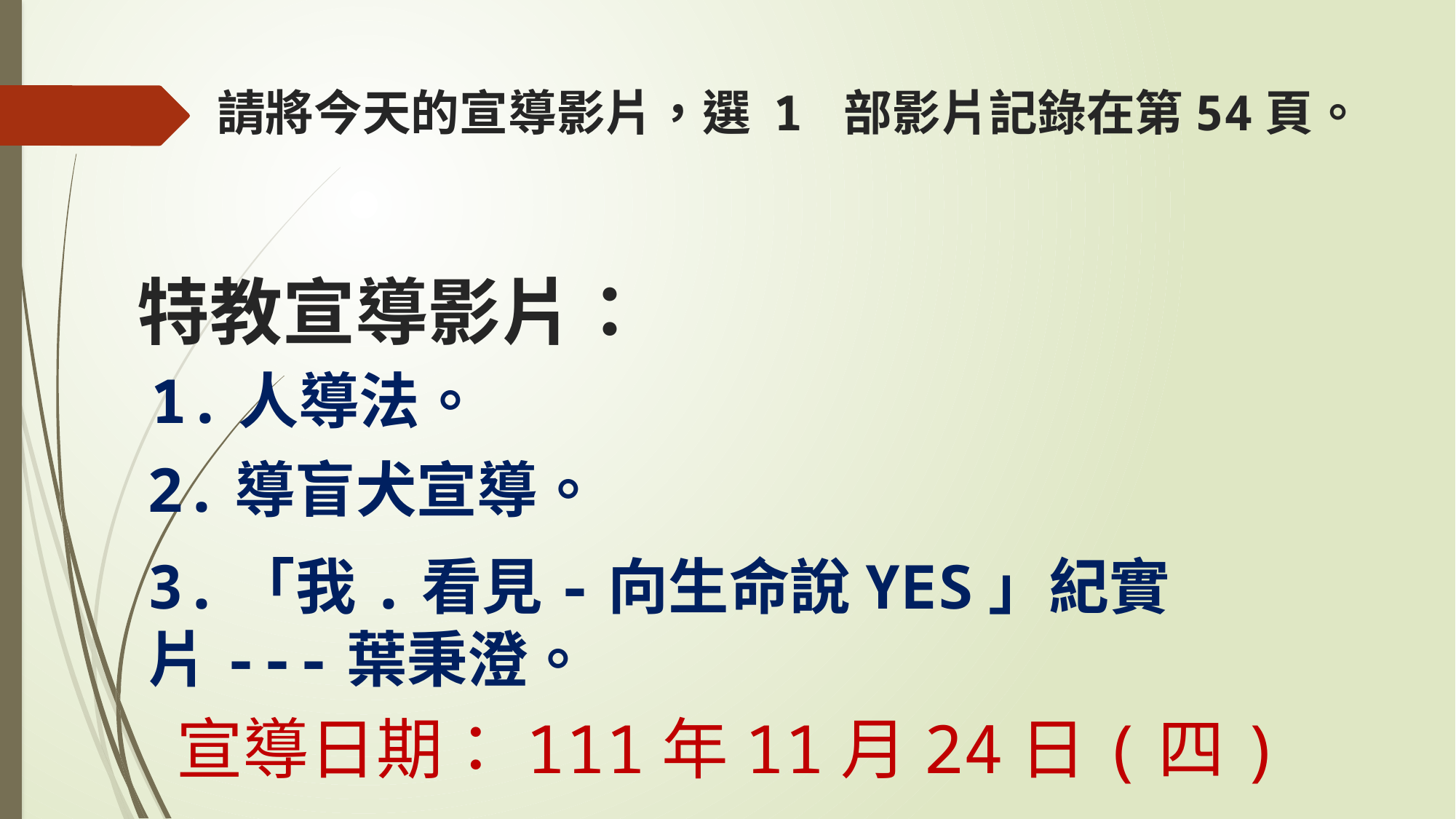

請將今天的宣導影片，選 1 部影片記錄在第54頁。

特教宣導影片：
1.人導法。
2.導盲犬宣導。
3.「我.看見-向生命說YES」紀實片---葉秉澄。
宣導日期：111年11月24日(四)